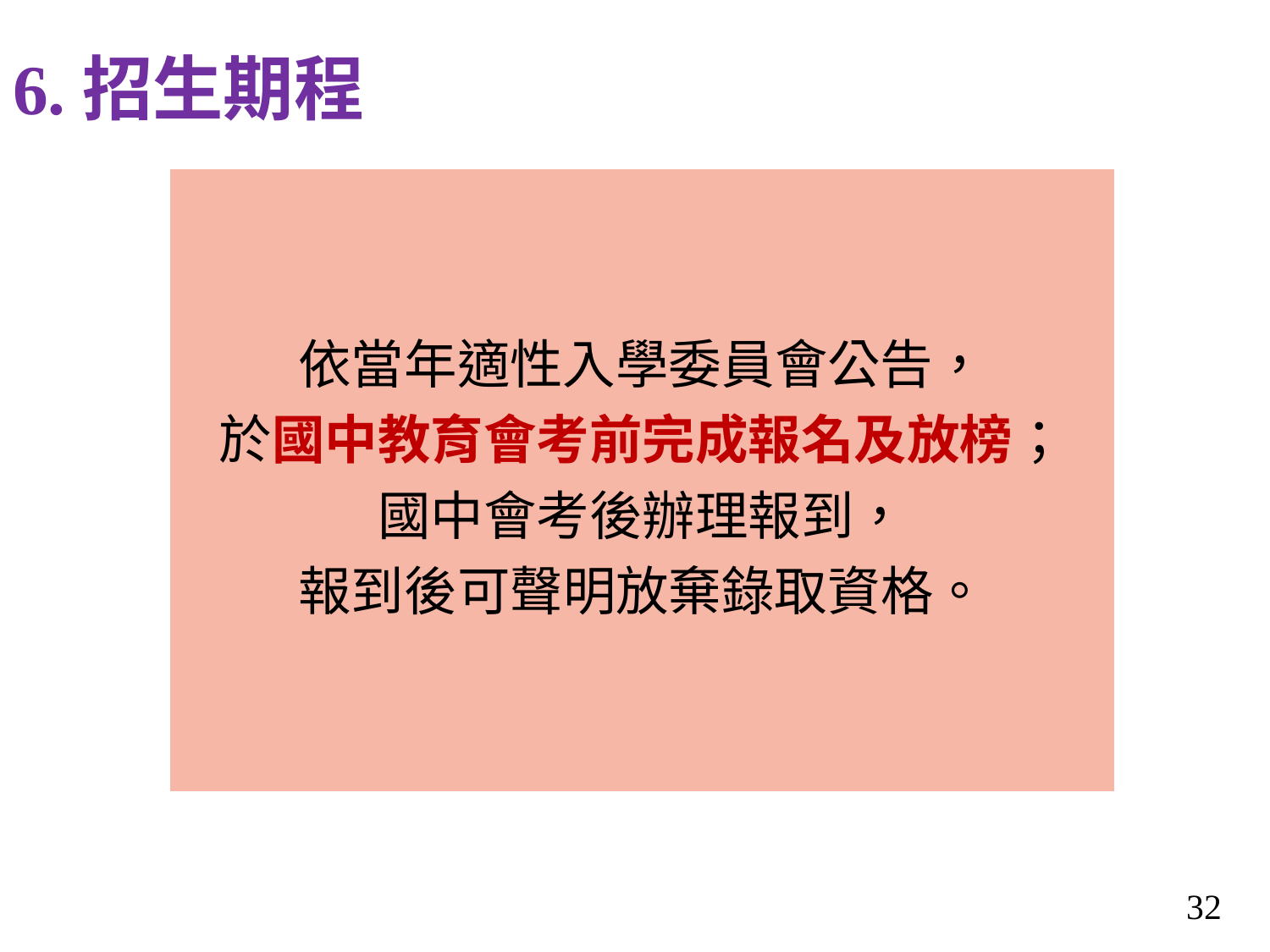

# 6.招生期程
依當年適性入學委員會公告，
於國中教育會考前完成報名及放榜；
國中會考後辦理報到，
報到後可聲明放棄錄取資格。
32